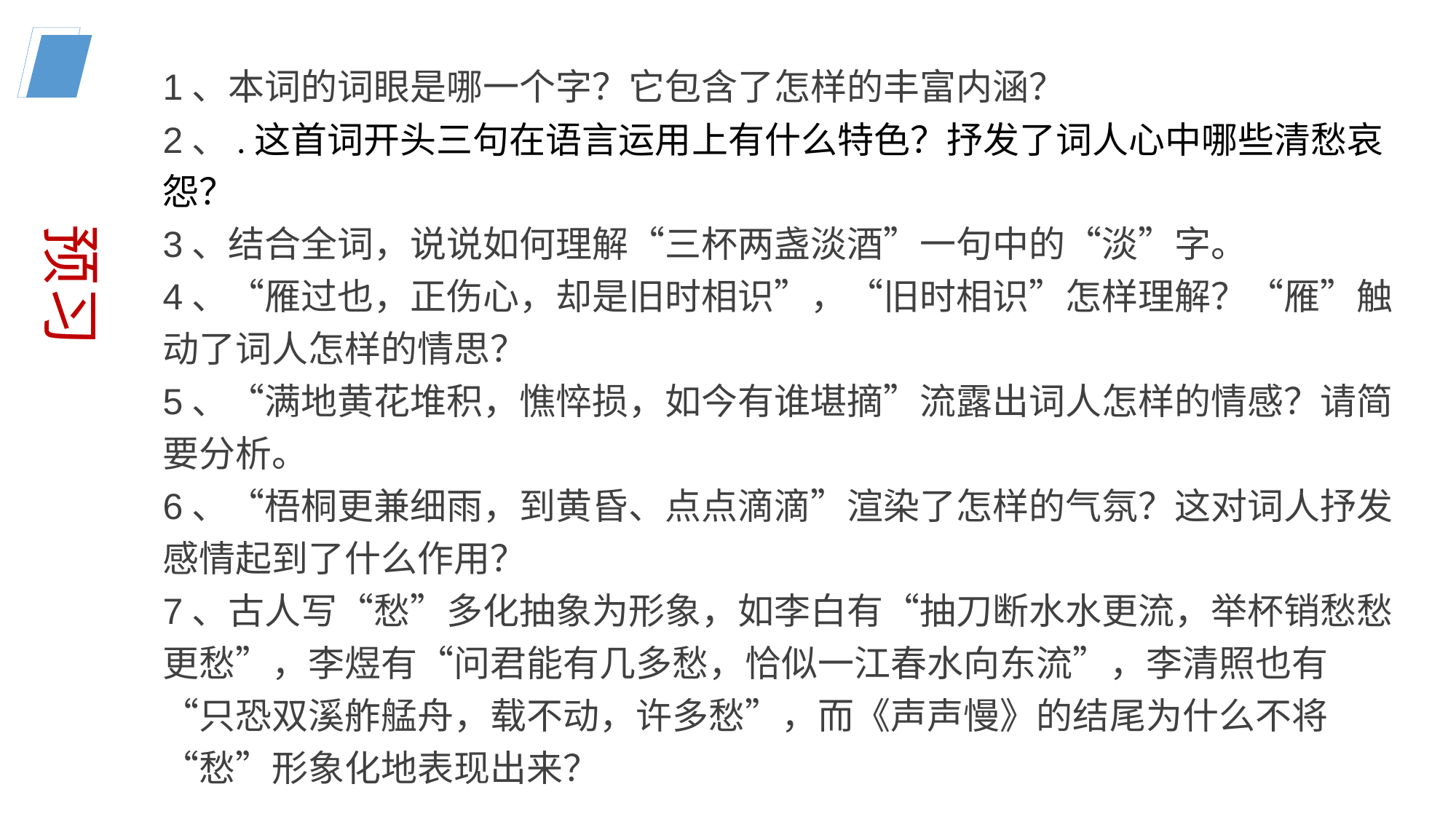

1、本词的词眼是哪一个字？它包含了怎样的丰富内涵？
2、.这首词开头三句在语言运用上有什么特色？抒发了词人心中哪些清愁哀怨？
3、结合全词，说说如何理解“三杯两盏淡酒”一句中的“淡”字。
4、“雁过也，正伤心，却是旧时相识”，“旧时相识”怎样理解？“雁”触动了词人怎样的情思？
5、“满地黄花堆积，憔悴损，如今有谁堪摘”流露出词人怎样的情感？请简要分析。
6、“梧桐更兼细雨，到黄昏、点点滴滴”渲染了怎样的气氛？这对词人抒发感情起到了什么作用？
7、古人写“愁”多化抽象为形象，如李白有“抽刀断水水更流，举杯销愁愁更愁”，李煜有“问君能有几多愁，恰似一江春水向东流”，李清照也有“只恐双溪舴艋舟，载不动，许多愁”，而《声声慢》的结尾为什么不将“愁”形象化地表现出来？
预习